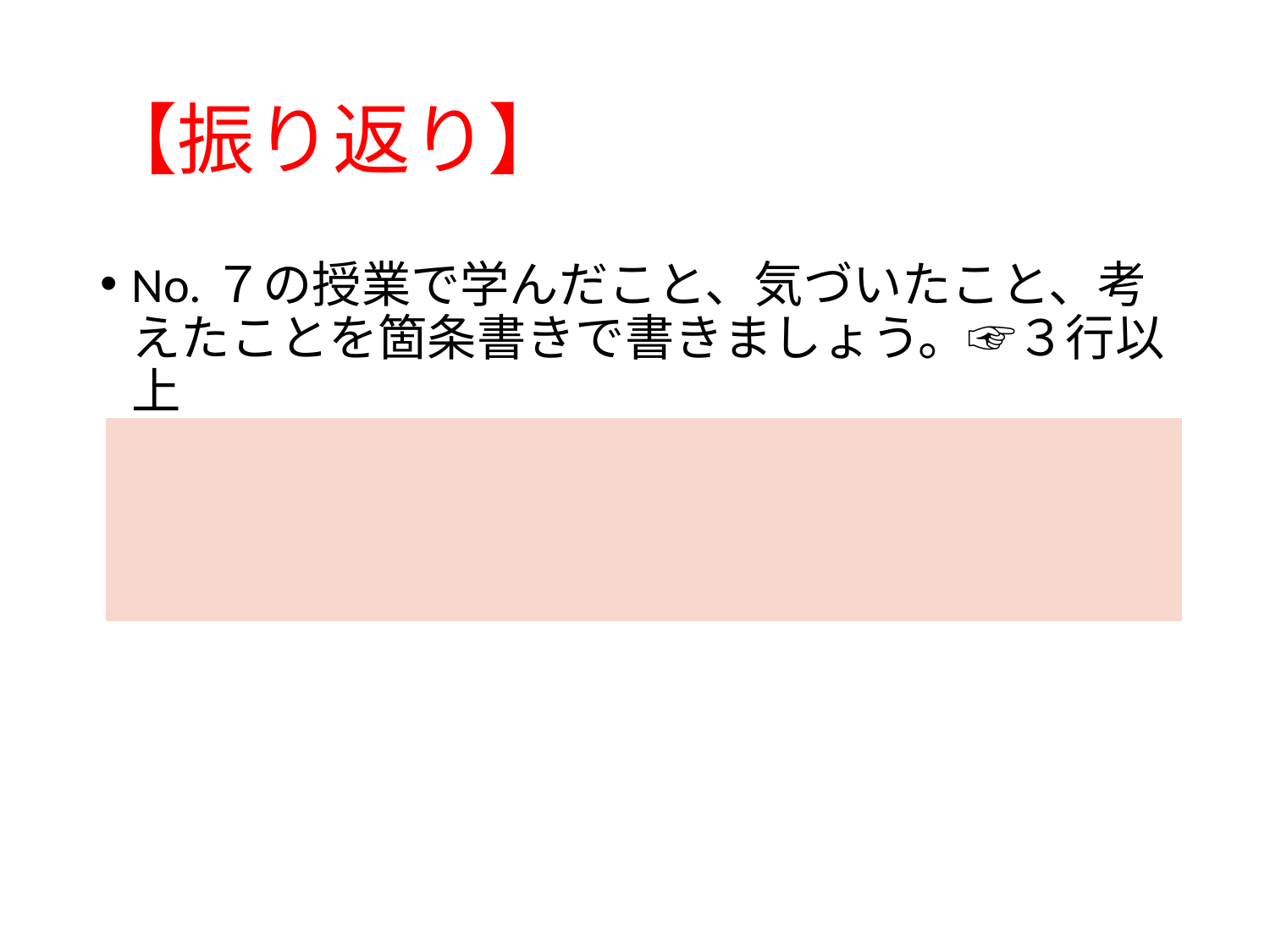

# 【振り返り】
No.７の授業で学んだこと、気づいたこと、考えたことを箇条書きで書きましょう。☞３行以上
|  |
| --- |